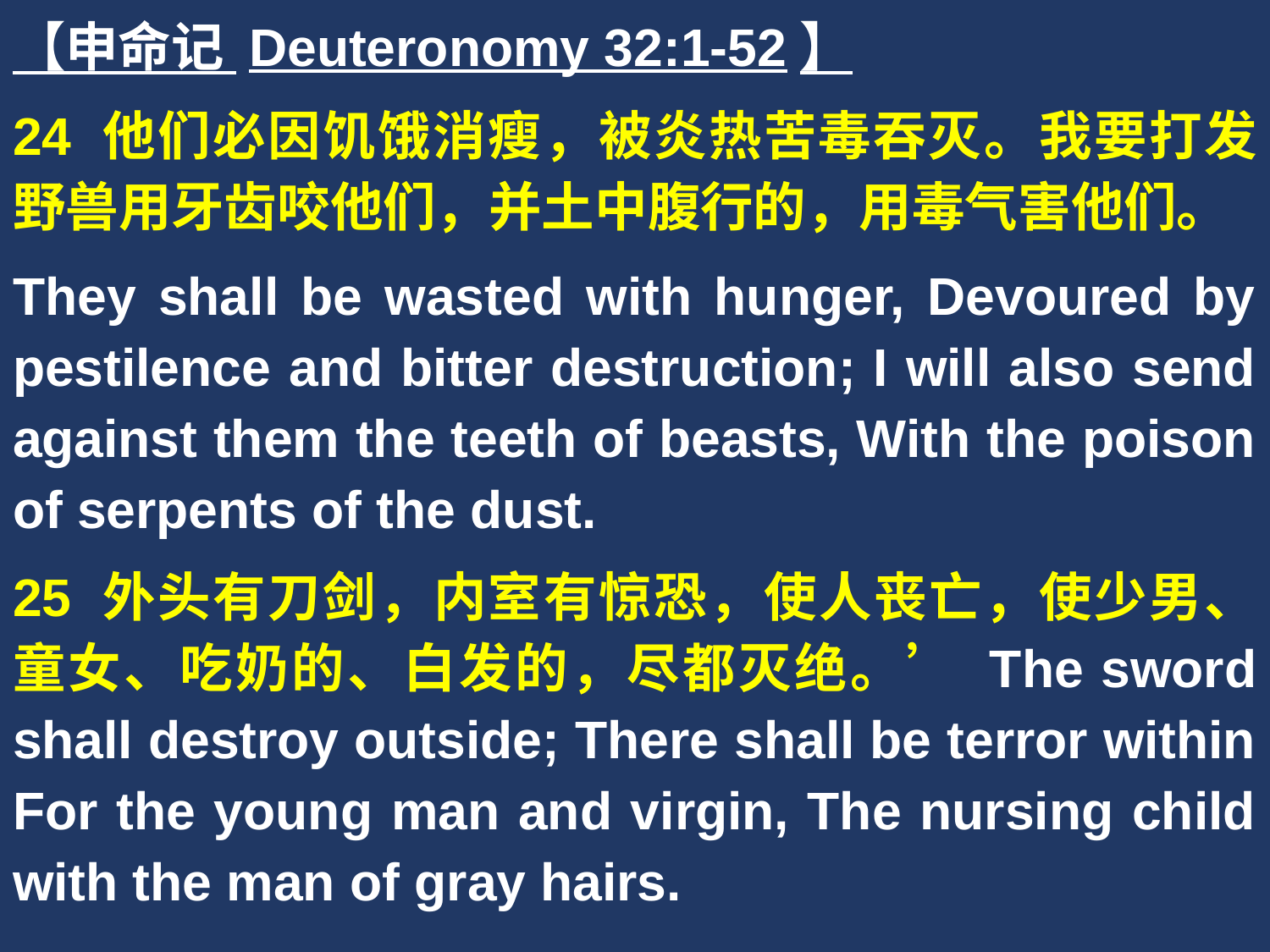

【申命记 Deuteronomy 32:1-52】
24 他们必因饥饿消瘦，被炎热苦毒吞灭。我要打发野兽用牙齿咬他们，并土中腹行的，用毒气害他们。
They shall be wasted with hunger, Devoured by pestilence and bitter destruction; I will also send against them the teeth of beasts, With the poison of serpents of the dust.
25 外头有刀剑，内室有惊恐，使人丧亡，使少男、童女、吃奶的、白发的，尽都灭绝。’ The sword shall destroy outside; There shall be terror within For the young man and virgin, The nursing child with the man of gray hairs.